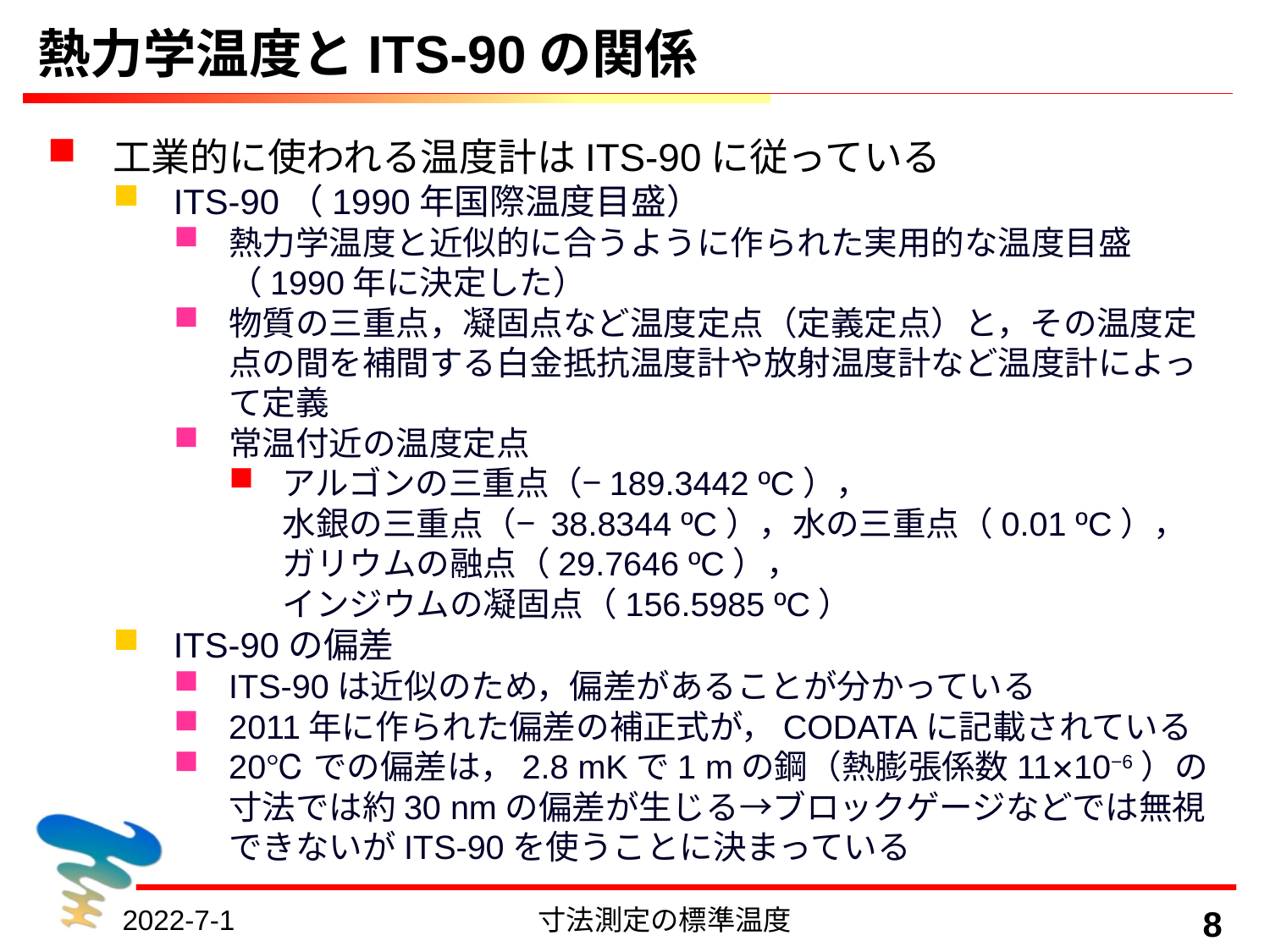

# 熱力学温度とITS-90の関係
工業的に使われる温度計はITS-90に従っている
ITS-90（1990年国際温度目盛）
熱力学温度と近似的に合うように作られた実用的な温度目盛（1990年に決定した）
物質の三重点，凝固点など温度定点（定義定点）と，その温度定点の間を補間する白金抵抗温度計や放射温度計など温度計によって定義
常温付近の温度定点
アルゴンの三重点（−189.3442 ºC），
水銀の三重点（− 38.8344 ºC），水の三重点（0.01 ºC），
ガリウムの融点（29.7646 ºC），
インジウムの凝固点（156.5985 ºC）
ITS-90の偏差
ITS-90は近似のため，偏差があることが分かっている
2011年に作られた偏差の補正式が，CODATAに記載されている
20℃での偏差は，2.8 mKで1 mの鋼（熱膨張係数11×10−6）の寸法では約30 nmの偏差が生じる→ブロックゲージなどでは無視できないがITS-90を使うことに決まっている

2022-7-1
寸法測定の標準温度
8